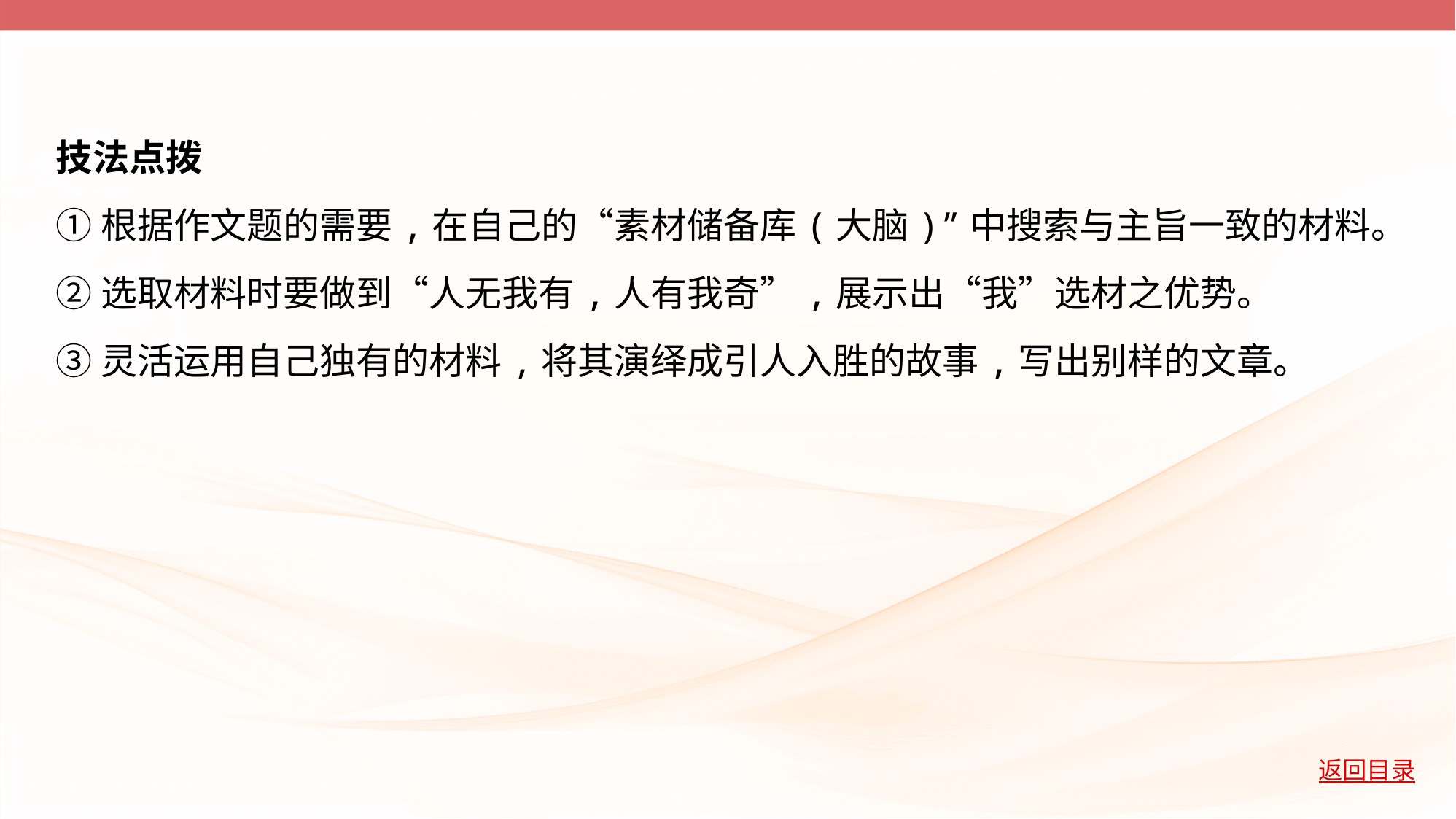

技法点拨
①根据作文题的需要,在自己的“素材储备库(大脑)”中搜索与主旨一致的材料。
②选取材料时要做到“人无我有,人有我奇”,展示出“我”选材之优势。
③灵活运用自己独有的材料,将其演绎成引人入胜的故事,写出别样的文章。